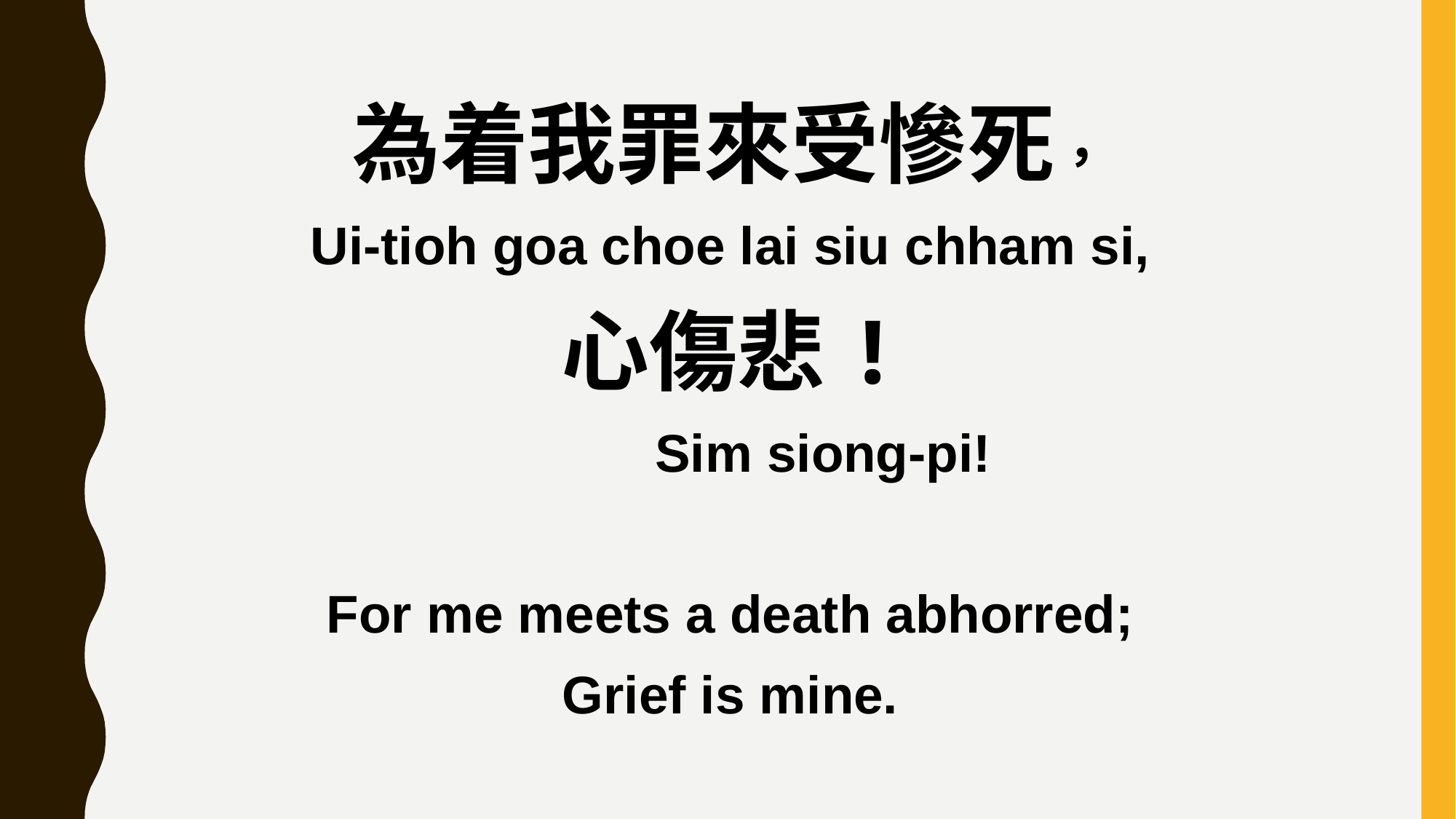

為着我罪來受慘死，
Ui-tioh goa choe lai siu chham si,
心傷悲!
                               Sim siong-pi!

For me meets a death abhorred;
Grief is mine.